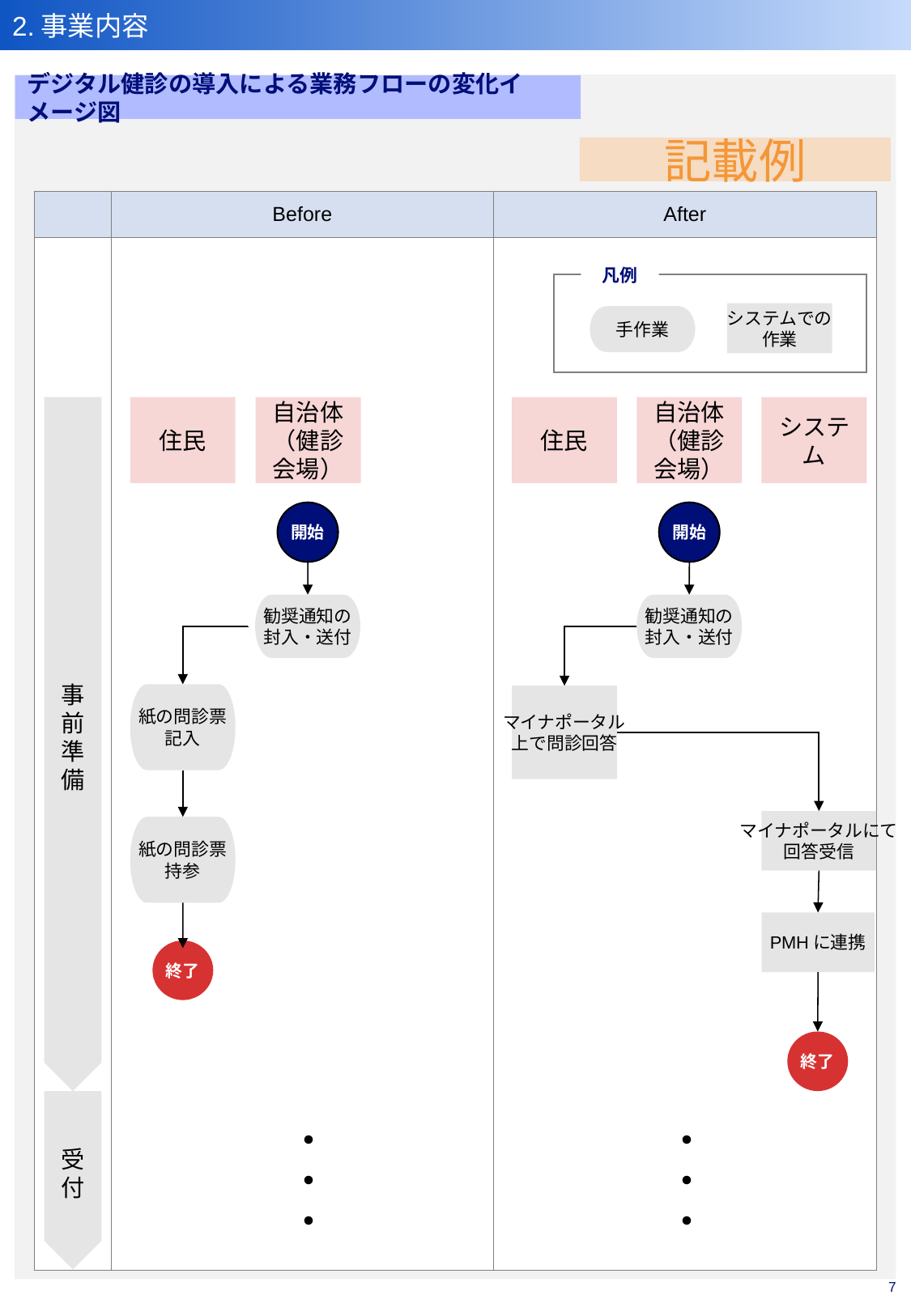

2.事業内容

デジタル健診の導入による業務フローの変化イメージ図
記載例
|  | Before | After |
| --- | --- | --- |
|  |  |  |
凡例

システムでの
作業
手作業
住民
自治体
（健診会場）
住民
自治体
（健診会場）
システム
開始
開始
勧奨通知の
封入・送付
勧奨通知の
封入・送付
紙の問診票
記入
マイナポータル
上で問診回答
事前準備
マイナポータルにて
回答受信
紙の問診票
持参
PMHに連携
終了
終了
・・・
・・・
受付